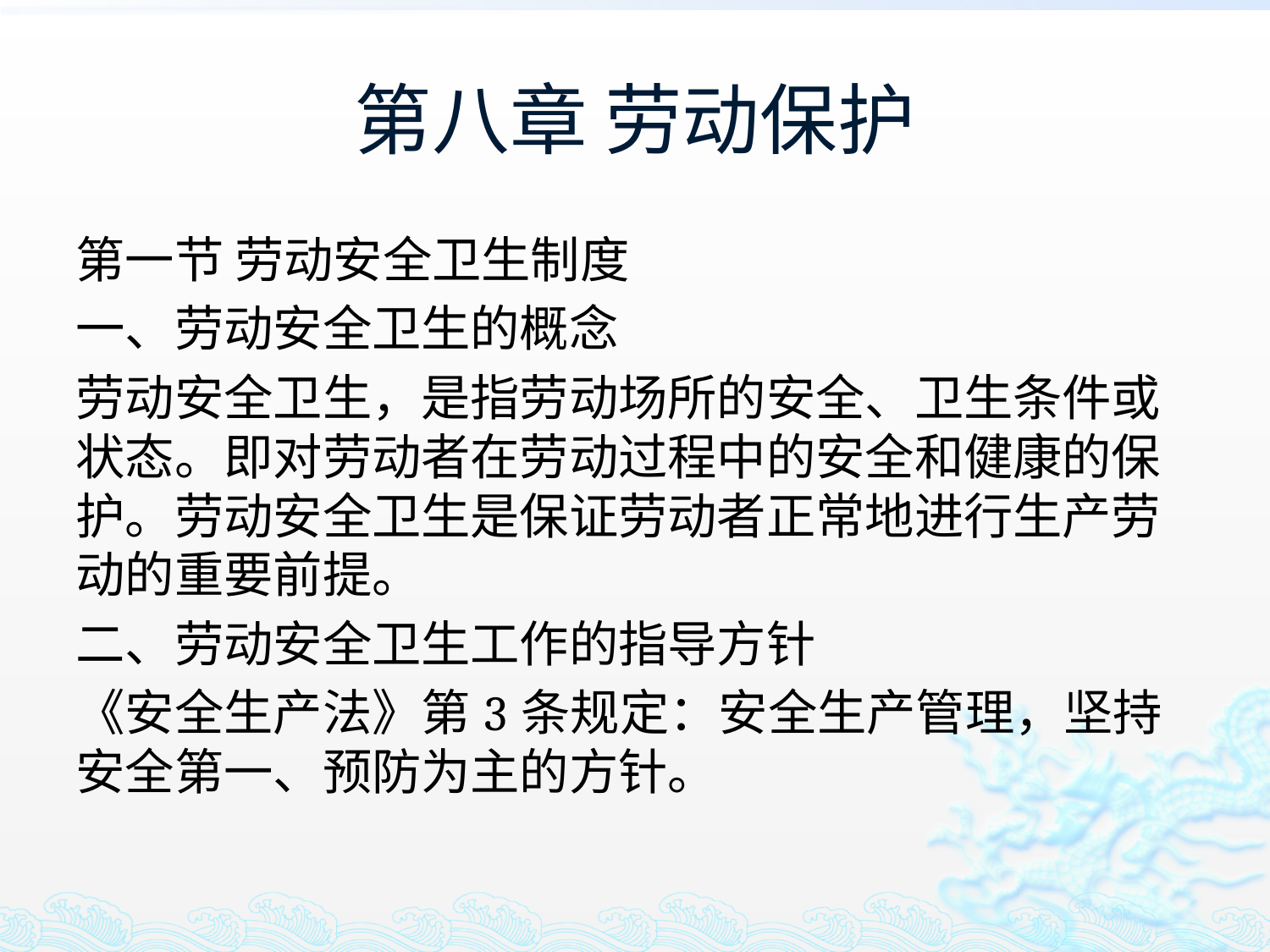

# 第八章 劳动保护
第一节 劳动安全卫生制度
一、劳动安全卫生的概念
劳动安全卫生，是指劳动场所的安全、卫生条件或状态。即对劳动者在劳动过程中的安全和健康的保护。劳动安全卫生是保证劳动者正常地进行生产劳动的重要前提。
二、劳动安全卫生工作的指导方针
《安全生产法》第3条规定：安全生产管理，坚持安全第一、预防为主的方针。